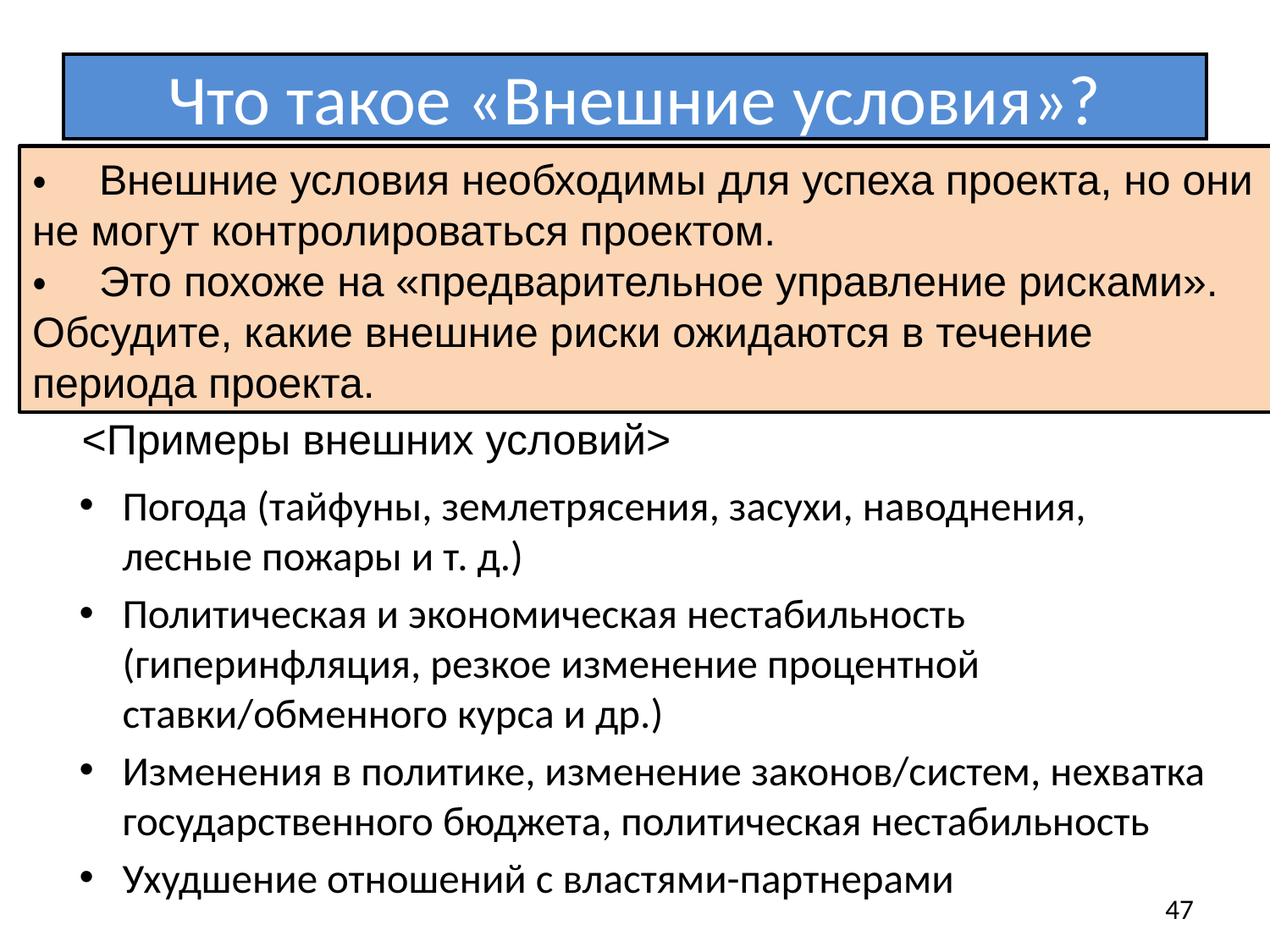

Что такое «Внешние условия»?
・　Внешние условия необходимы для успеха проекта, но они не могут контролироваться проектом.
・　Это похоже на «предварительное управление рисками». Обсудите, какие внешние риски ожидаются в течение периода проекта.
<Примеры внешних условий>
Погода (тайфуны, землетрясения, засухи, наводнения, лесные пожары и т. д.)
Политическая и экономическая нестабильность (гиперинфляция, резкое изменение процентной ставки/обменного курса и др.)
Изменения в политике, изменение законов/систем, нехватка государственного бюджета, политическая нестабильность
Ухудшение отношений с властями-партнерами
47